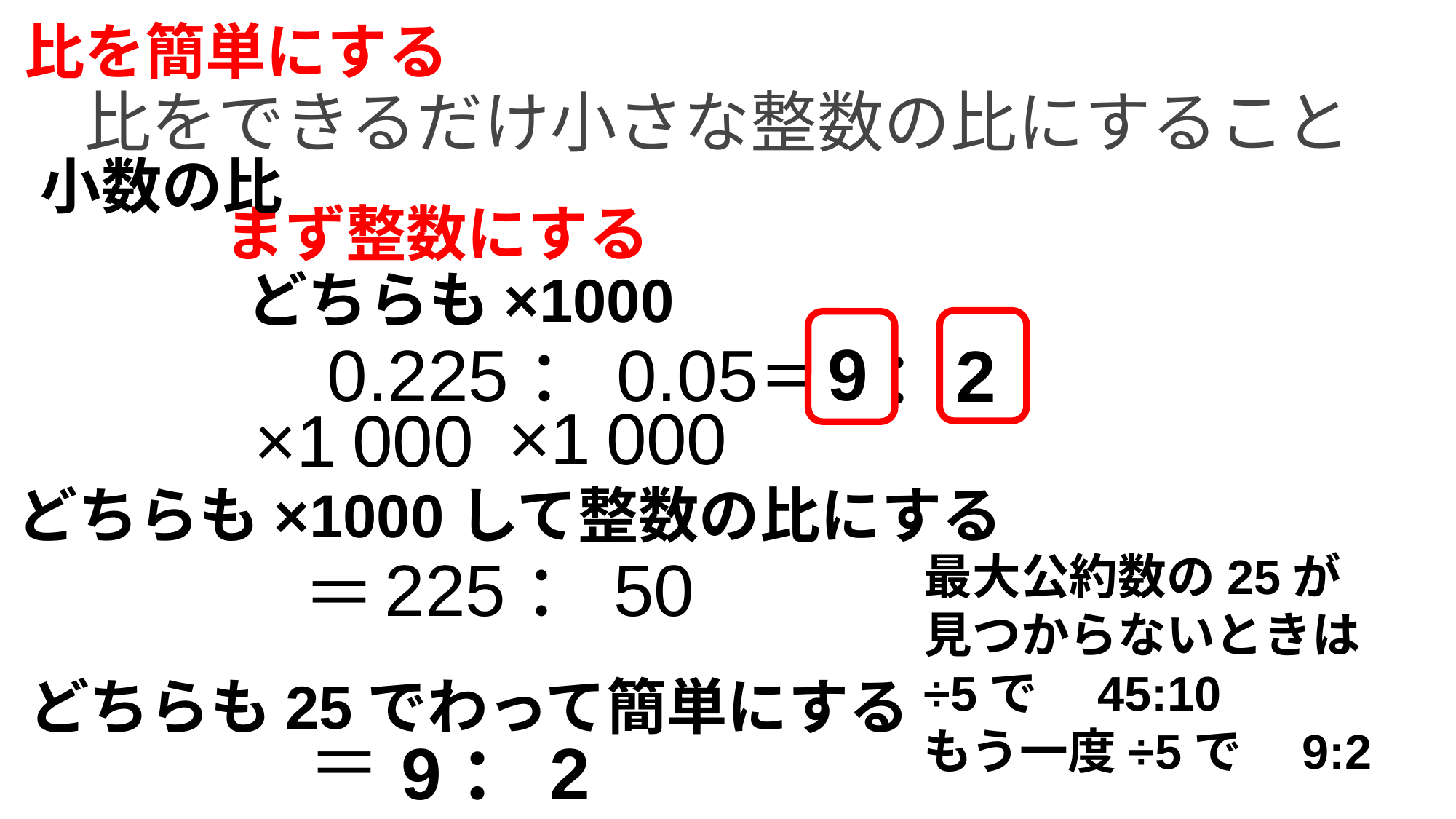

比を簡単にする
比をできるだけ小さな整数の比にすること
小数の比
まず整数にする
どちらも×1000

9
0.225：0.05
2
：
 ＝
×1 000
×1 000
どちらも×1000して整数の比にする
225：50
最大公約数の25が
見つからないときは
÷5で　45:10
もう一度÷5で　9:2
＝
どちらも25でわって簡単にする
＝
9：2